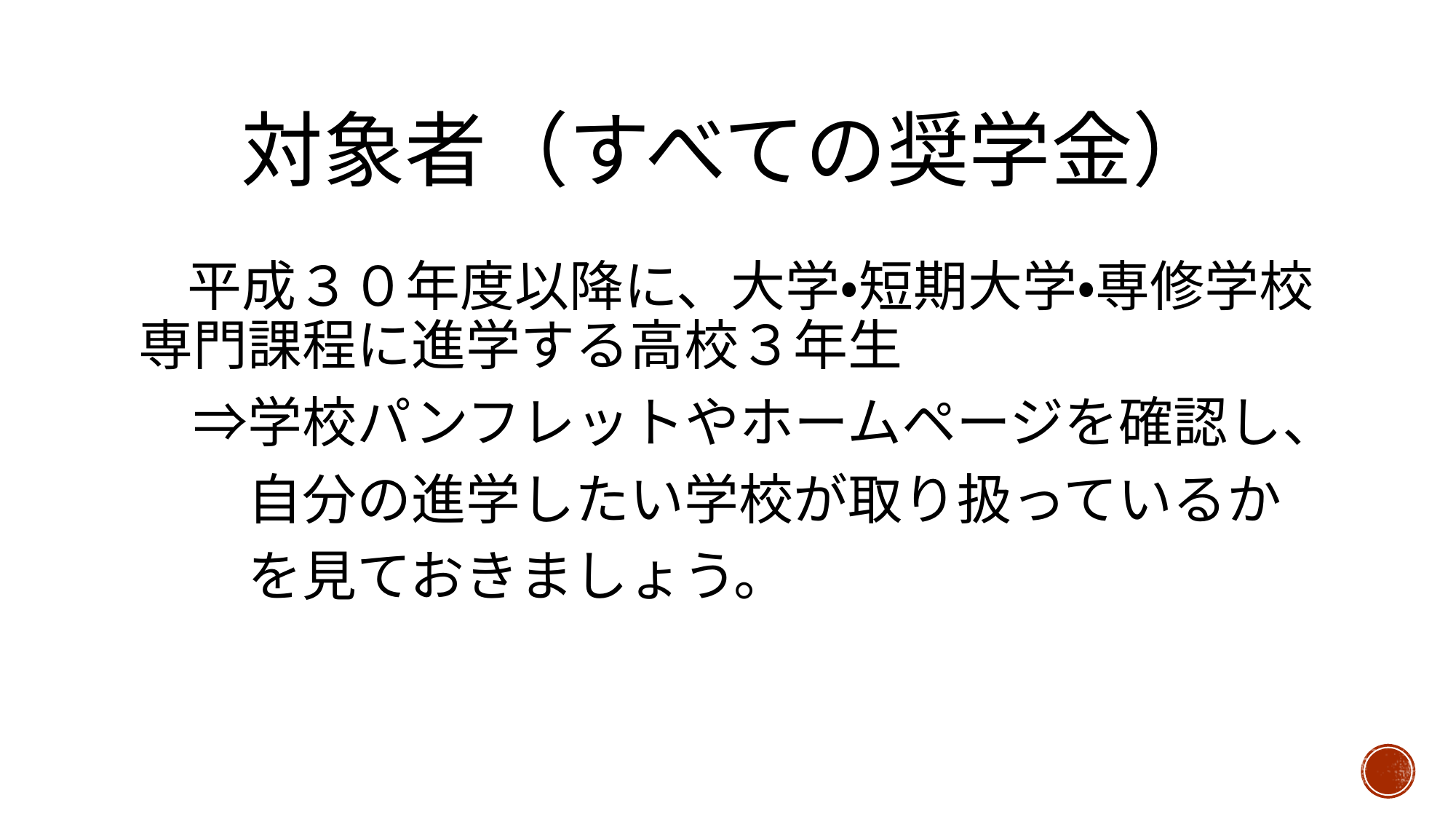

# 対象者（すべての奨学金）
　平成３０年度以降に、大学・短期大学・専修学校専門課程に進学する高校３年生
　⇒学校パンフレットやホームページを確認し、
　　自分の進学したい学校が取り扱っているか
　　を見ておきましょう。